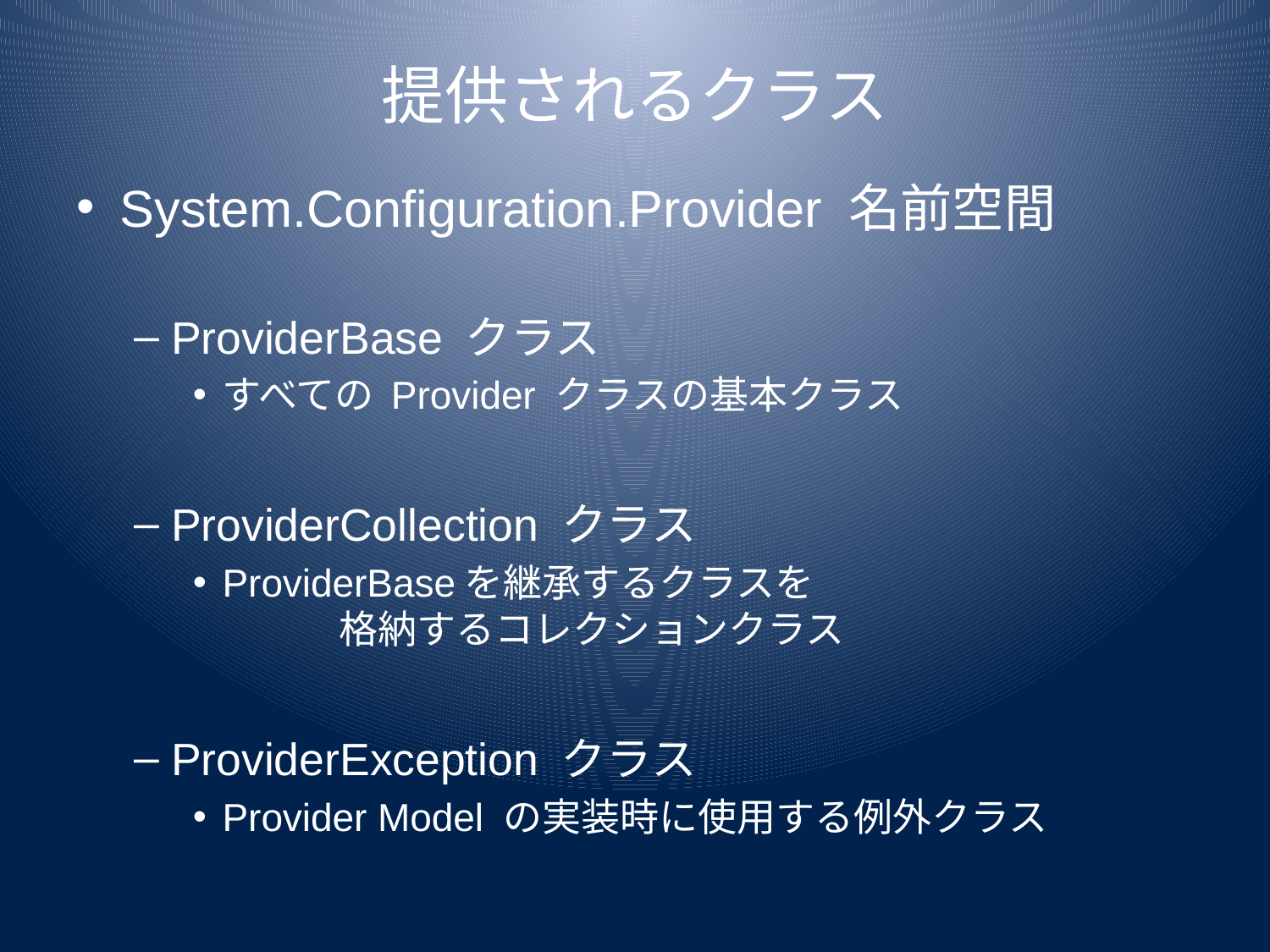

# 提供されるクラス
System.Configuration.Provider 名前空間
ProviderBase クラス
すべての Provider クラスの基本クラス

ProviderCollection クラス
ProviderBaseを継承するクラスを
			格納するコレクションクラス

ProviderException クラス
Provider Model の実装時に使用する例外クラス